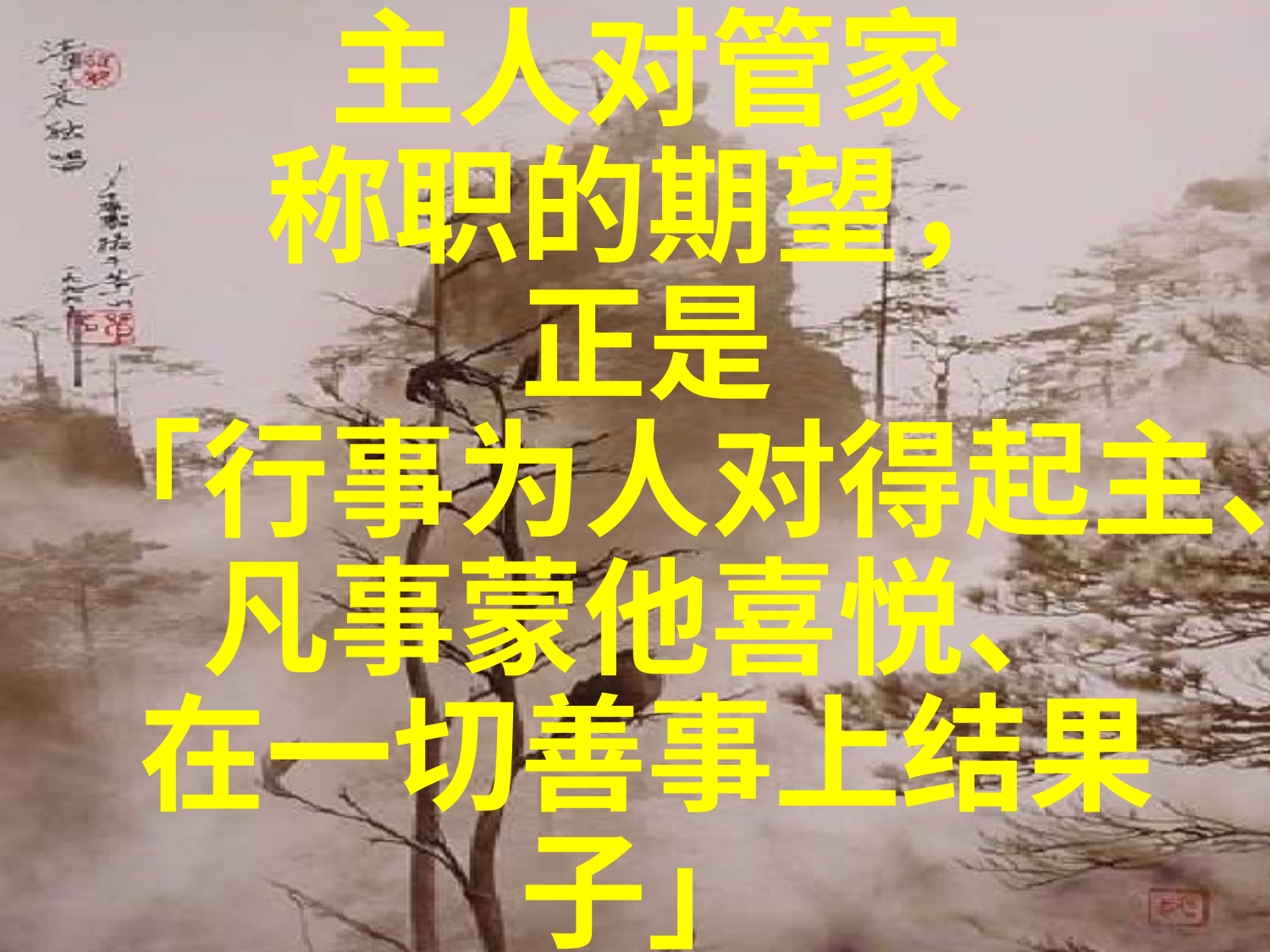

主人对管家
称职的期望，
正是
「行事为人对得起主、
凡事蒙他喜悦、
在一切善事上结果子」